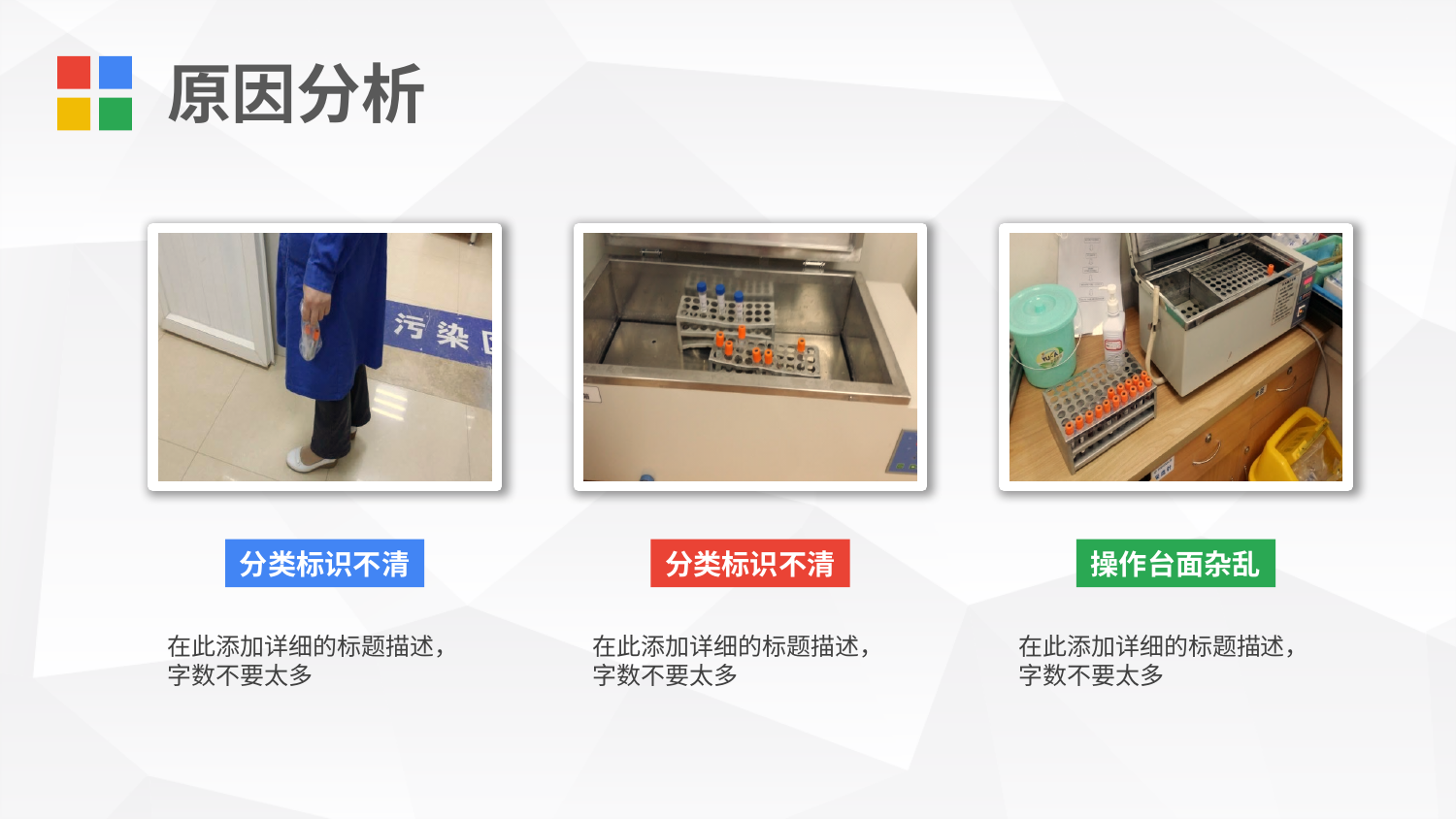

原因分析

分类标识不清
分类标识不清
操作台面杂乱
在此添加详细的标题描述，字数不要太多
在此添加详细的标题描述，字数不要太多
在此添加详细的标题描述，字数不要太多